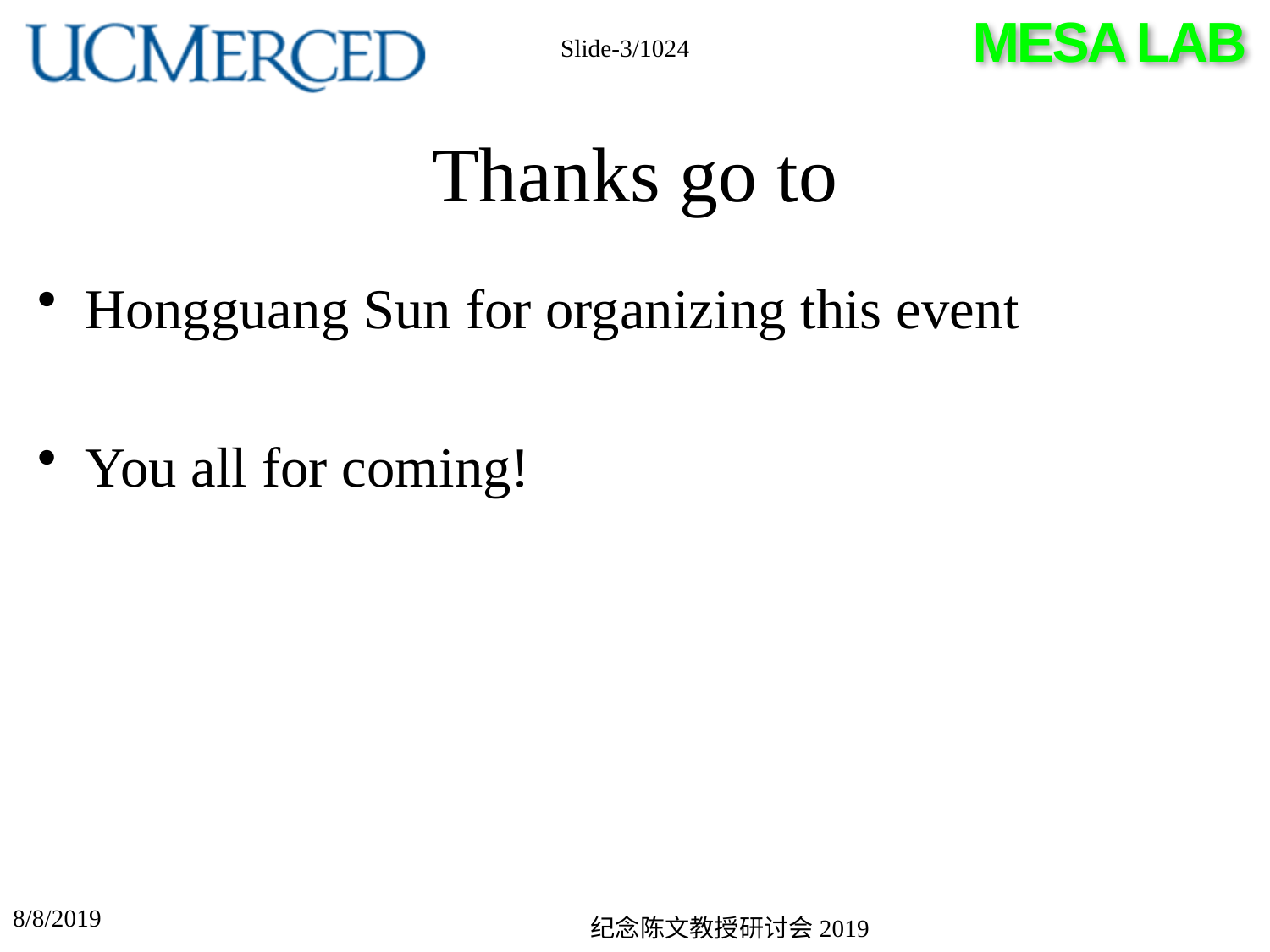

Slide-3/1024
# Thanks go to
Hongguang Sun for organizing this event

You all for coming!
8/8/2019
纪念陈文教授研讨会2019